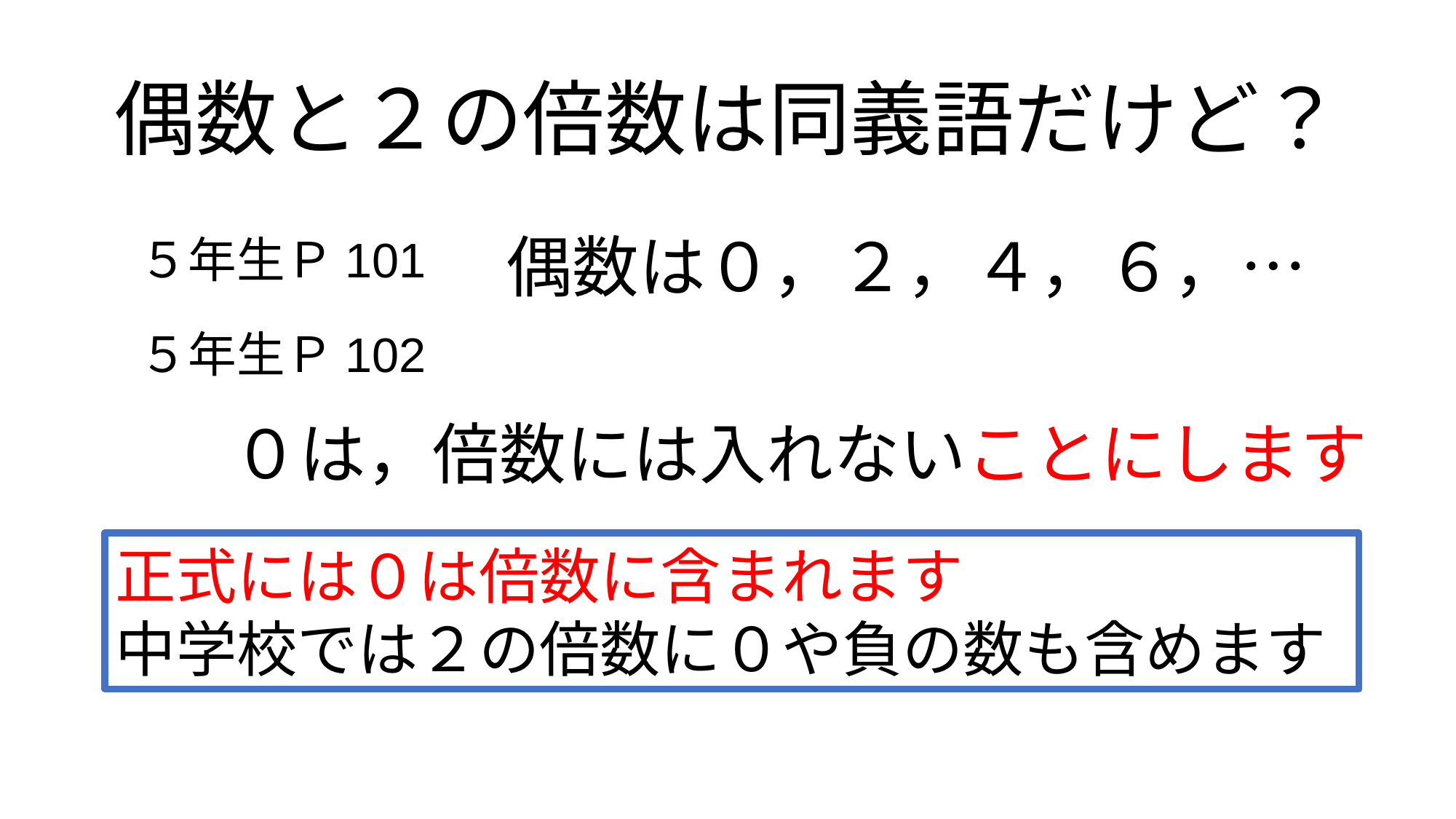

# 偶数と２の倍数は同義語だけど？
偶数は０，２，４，６，…
５年生Ｐ101
５年生Ｐ102
０は，倍数には入れないことにします
正式には０は倍数に含まれます
中学校では２の倍数に０や負の数も含めます